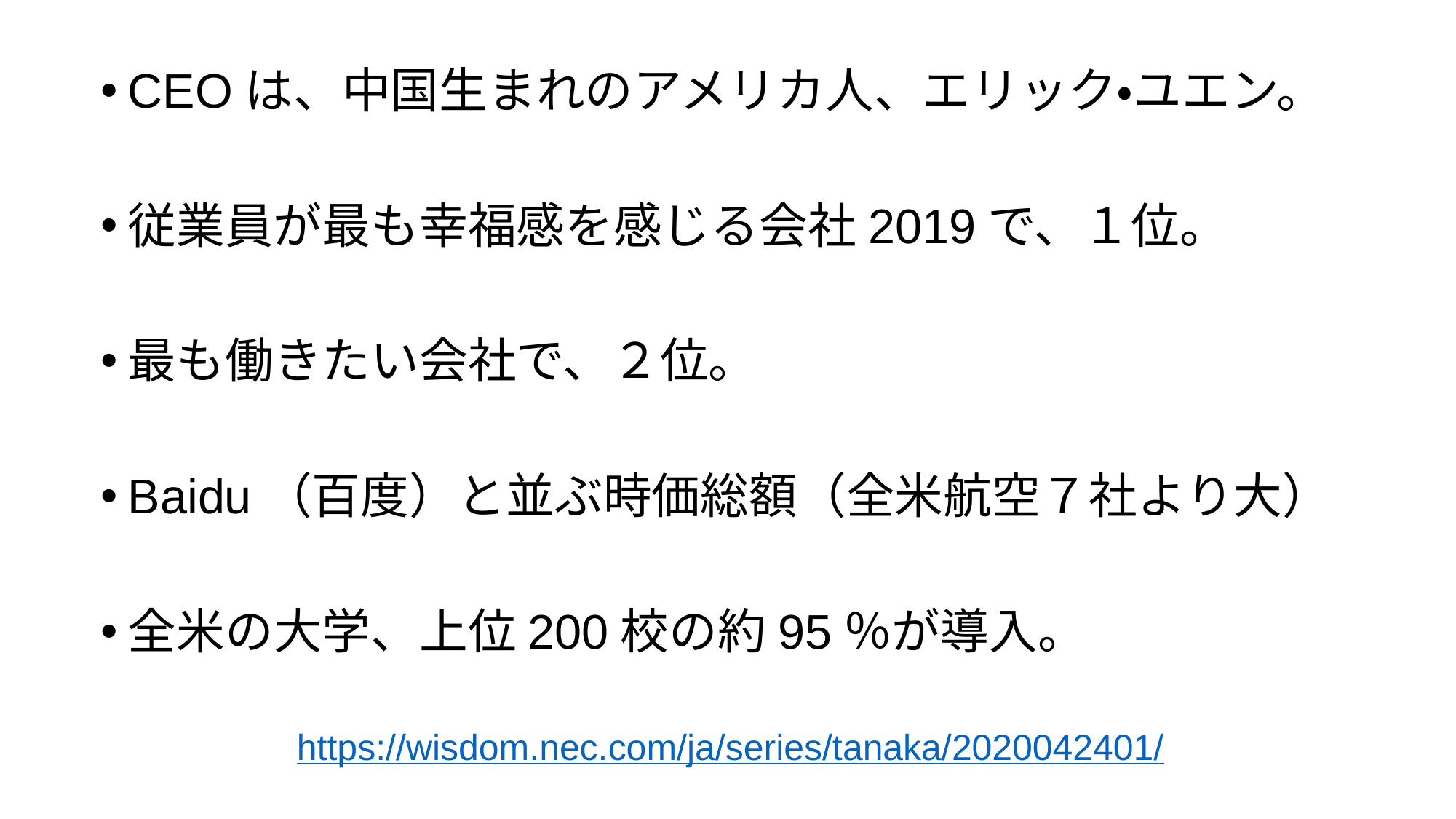

CEOは、中国生まれのアメリカ人、エリック・ユエン。

従業員が最も幸福感を感じる会社2019で、１位。

最も働きたい会社で、２位。

Baidu（百度）と並ぶ時価総額（全米航空７社より大）

全米の大学、上位200校の約95％が導入。

https://wisdom.nec.com/ja/series/tanaka/2020042401/